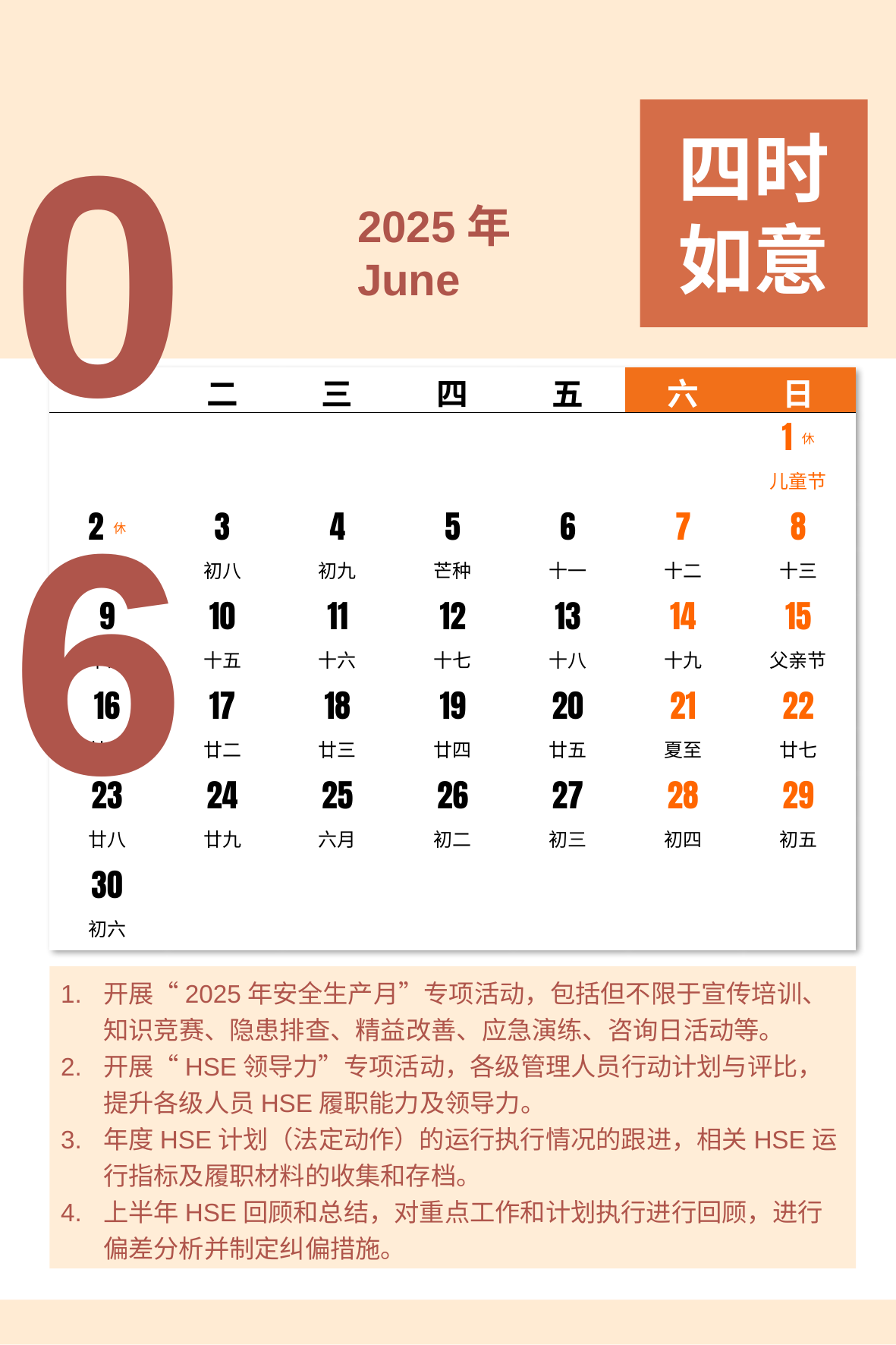

06

四时如意
2025年
June
| 一 | 二 | 三 | 四 | 五 | 六 | 日 |
| --- | --- | --- | --- | --- | --- | --- |
|  |  |  |  |  |  | 1休 |
|  |  |  |  |  |  | 儿童节 |
| 2休 | 3 | 4 | 5 | 6 | 7 | 8 |
| 初七 | 初八 | 初九 | 芒种 | 十一 | 十二 | 十三 |
| 9 | 10 | 11 | 12 | 13 | 14 | 15 |
| 十四 | 十五 | 十六 | 十七 | 十八 | 十九 | 父亲节 |
| 16 | 17 | 18 | 19 | 20 | 21 | 22 |
| 廿一 | 廿二 | 廿三 | 廿四 | 廿五 | 夏至 | 廿七 |
| 23 | 24 | 25 | 26 | 27 | 28 | 29 |
| 廿八 | 廿九 | 六月 | 初二 | 初三 | 初四 | 初五 |
| 30 |  |  |  |  |  |  |
| 初六 |  |  |  |  |  |  |
开展“2025年安全生产月”专项活动，包括但不限于宣传培训、知识竞赛、隐患排查、精益改善、应急演练、咨询日活动等。
开展“HSE领导力”专项活动，各级管理人员行动计划与评比，提升各级人员HSE履职能力及领导力。
年度HSE计划（法定动作）的运行执行情况的跟进，相关HSE运行指标及履职材料的收集和存档。
上半年HSE回顾和总结，对重点工作和计划执行进行回顾，进行偏差分析并制定纠偏措施。